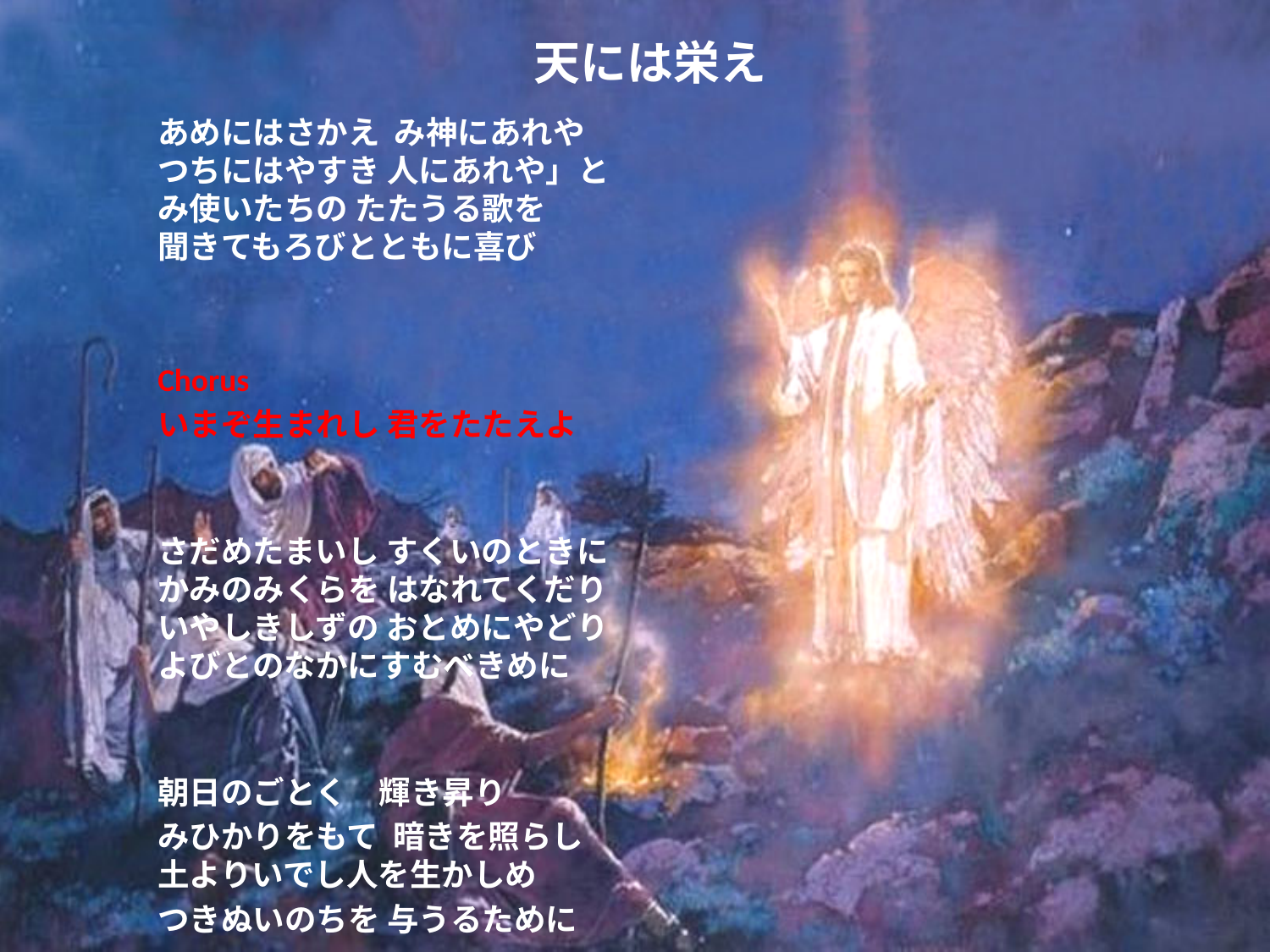

# 天には栄え
あめにはさかえ  み神にあれや
つちにはやすき 人にあれや」と
み使いたちの たたうる歌を
聞きてもろびとともに喜び

Chorus
いまぞ生まれし 君をたたえよ

さだめたまいし すくいのときに
かみのみくらを はなれてくだり
いやしきしずの おとめにやどり
よびとのなかにすむべきめに

朝日のごとく　輝き昇り
みひかりをもて  暗きを照らし
土よりいでし人を生かしめ
つきぬいのちを 与うるために